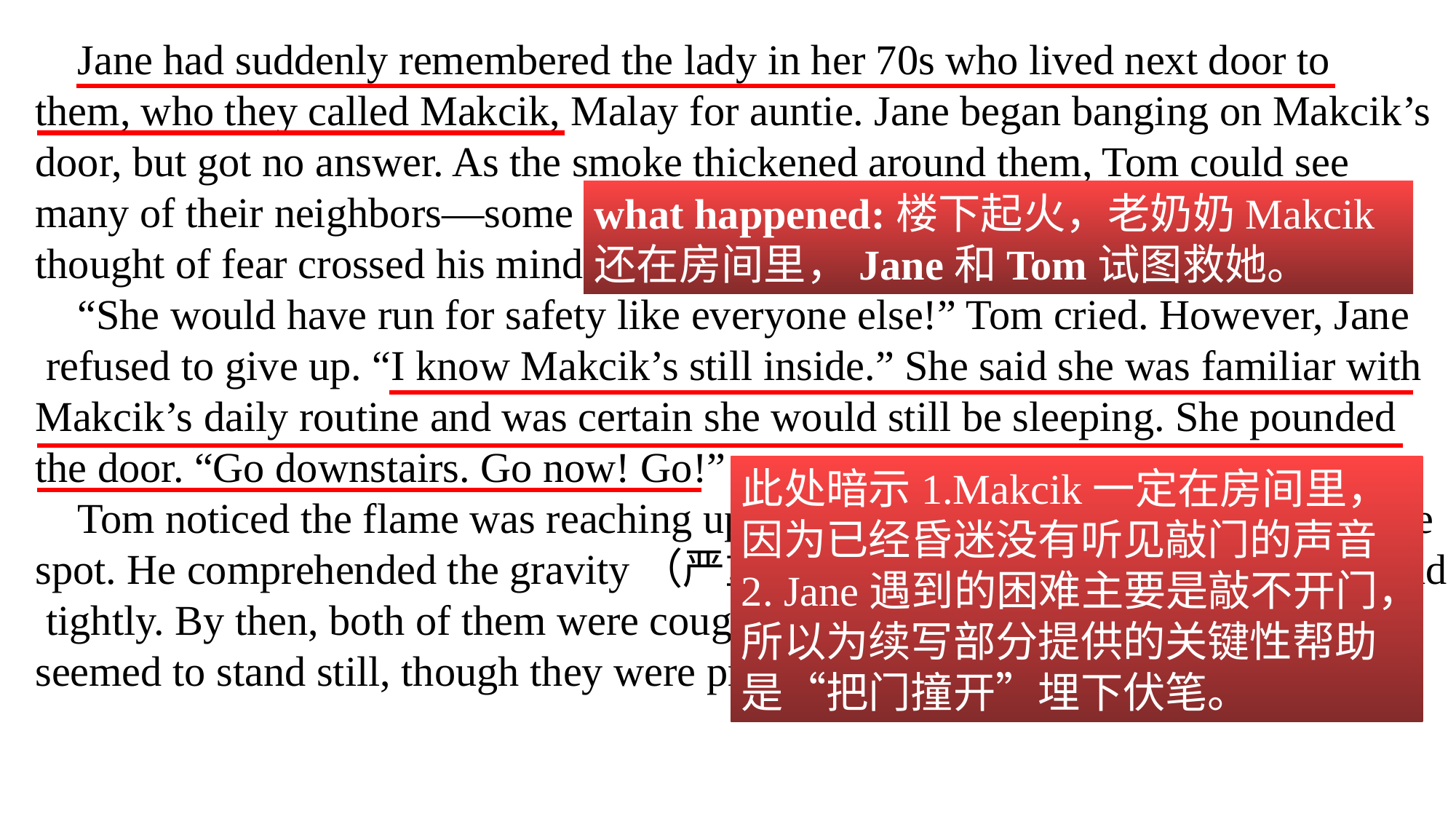

Jane had suddenly remembered the lady in her 70s who lived next door to
them, who they called Makcik, Malay for auntie. Jane began banging on Makcik’s
door, but got no answer. As the smoke thickened around them, Tom could see
many of their neighbors—some still in their pyjamas—running for safety. The
thought of fear crossed his mind.
    “She would have run for safety like everyone else!” Tom cried. However, Jane
 refused to give up. “I know Makcik’s still inside.” She said she was familiar with
Makcik’s daily routine and was certain she would still be sleeping. She pounded
the door. “Go downstairs. Go now! Go!”
    Tom noticed the flame was reaching up. Frozen with fear, he stood rooted to the
spot. He comprehended the gravity（严重） of the situation and held Jane’s hand
 tightly. By then, both of them were coughing and their eyes were stinging. Time
seemed to stand still, though they were probably there for only two or three

what happened:楼下起火，老奶奶Makcik还在房间里，Jane和Tom试图救她。
此处暗示1.Makcik一定在房间里，因为已经昏迷没有听见敲门的声音 2. Jane遇到的困难主要是敲不开门，所以为续写部分提供的关键性帮助是“把门撞开”埋下伏笔。